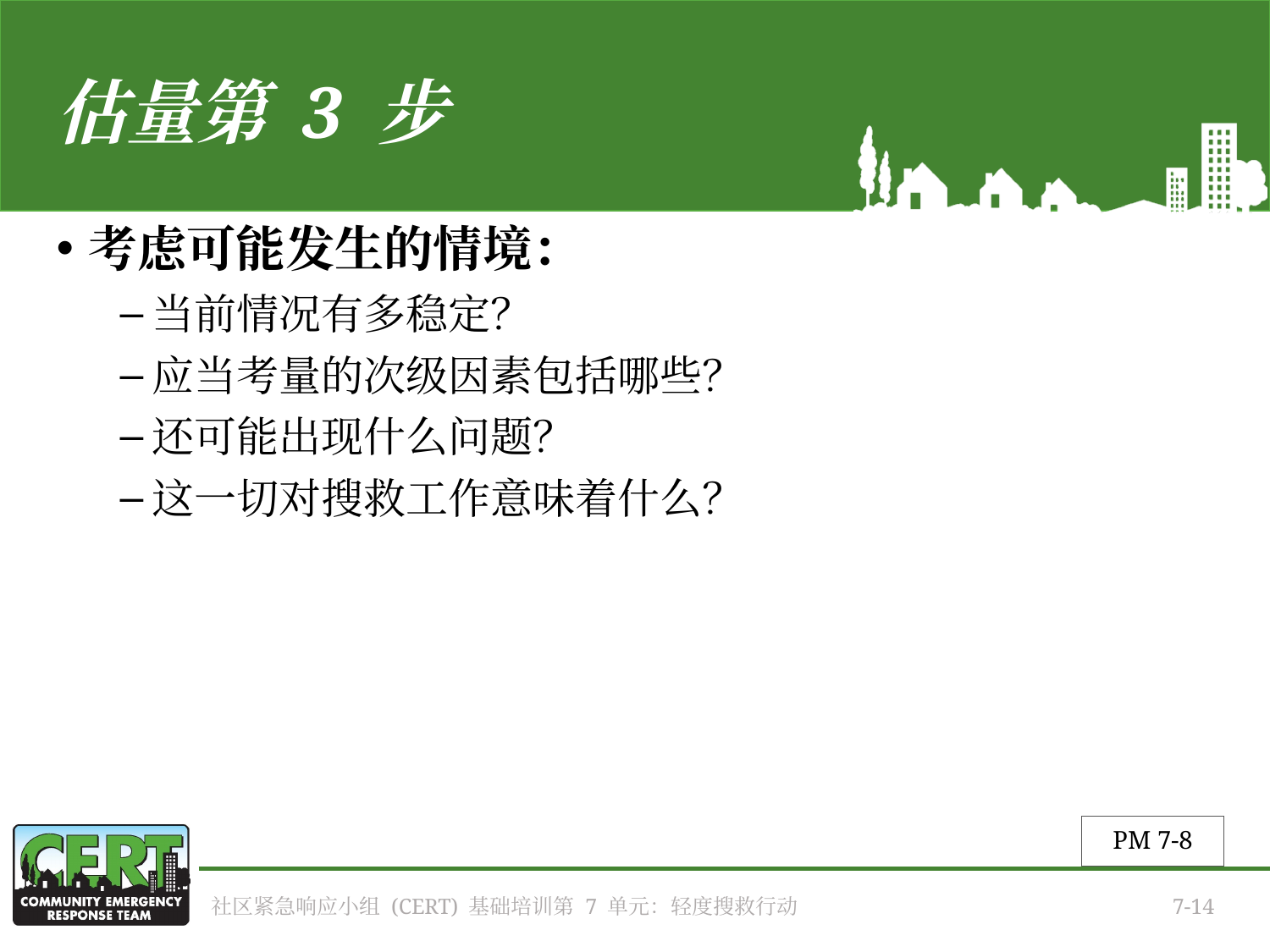

# 估量第 3 步
考虑可能发生的情境：
当前情况有多稳定？
应当考量的次级因素包括哪些？
还可能出现什么问题？
这一切对搜救工作意味着什么？
PM 7-8
社区紧急响应小组 (CERT) 基础培训第 7 单元：轻度搜救行动
7-14